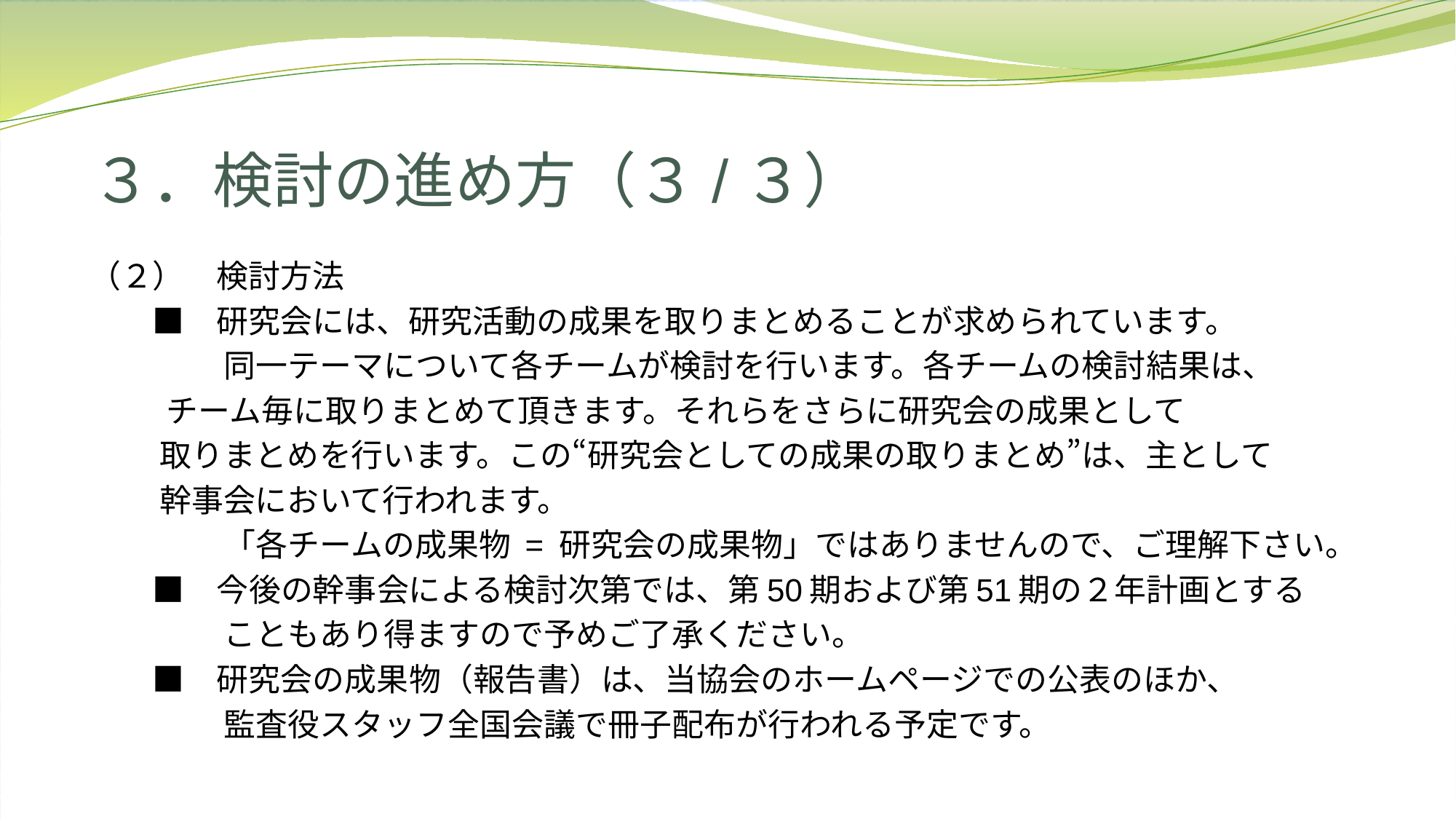

# ３．検討の進め方（３/３）
（２）　検討方法
　　■　研究会には、研究活動の成果を取りまとめることが求められています。
　　　　 同一テーマについて各チームが検討を行います。各チームの検討結果は、
          チーム毎に取りまとめて頂きます。それらをさらに研究会の成果として
         取りまとめを行います。この“研究会としての成果の取りまとめ”は、主として
         幹事会において行われます。
　　　　 「各チームの成果物 = 研究会の成果物」ではありませんので、ご理解下さい。
　　■　今後の幹事会による検討次第では、第50期および第51期の２年計画とする
　　　　 こともあり得ますので予めご了承ください。
　　■　研究会の成果物（報告書）は、当協会のホームページでの公表のほか、
　　　　 監査役スタッフ全国会議で冊子配布が行われる予定です。